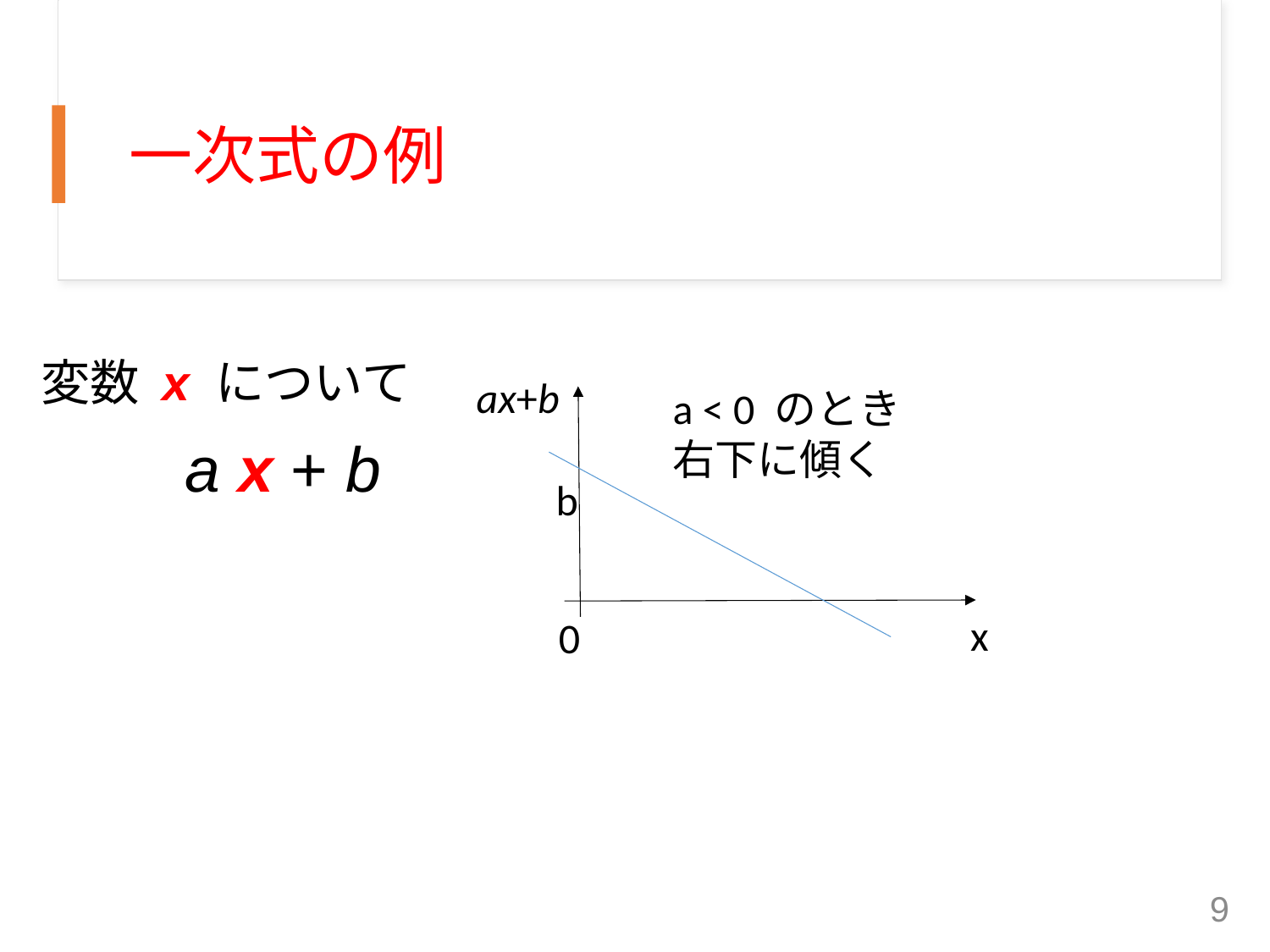

# 一次式の例

変数 x について
	 a x + b

ax+b
a < 0 のとき
右下に傾く
b
x
0
9